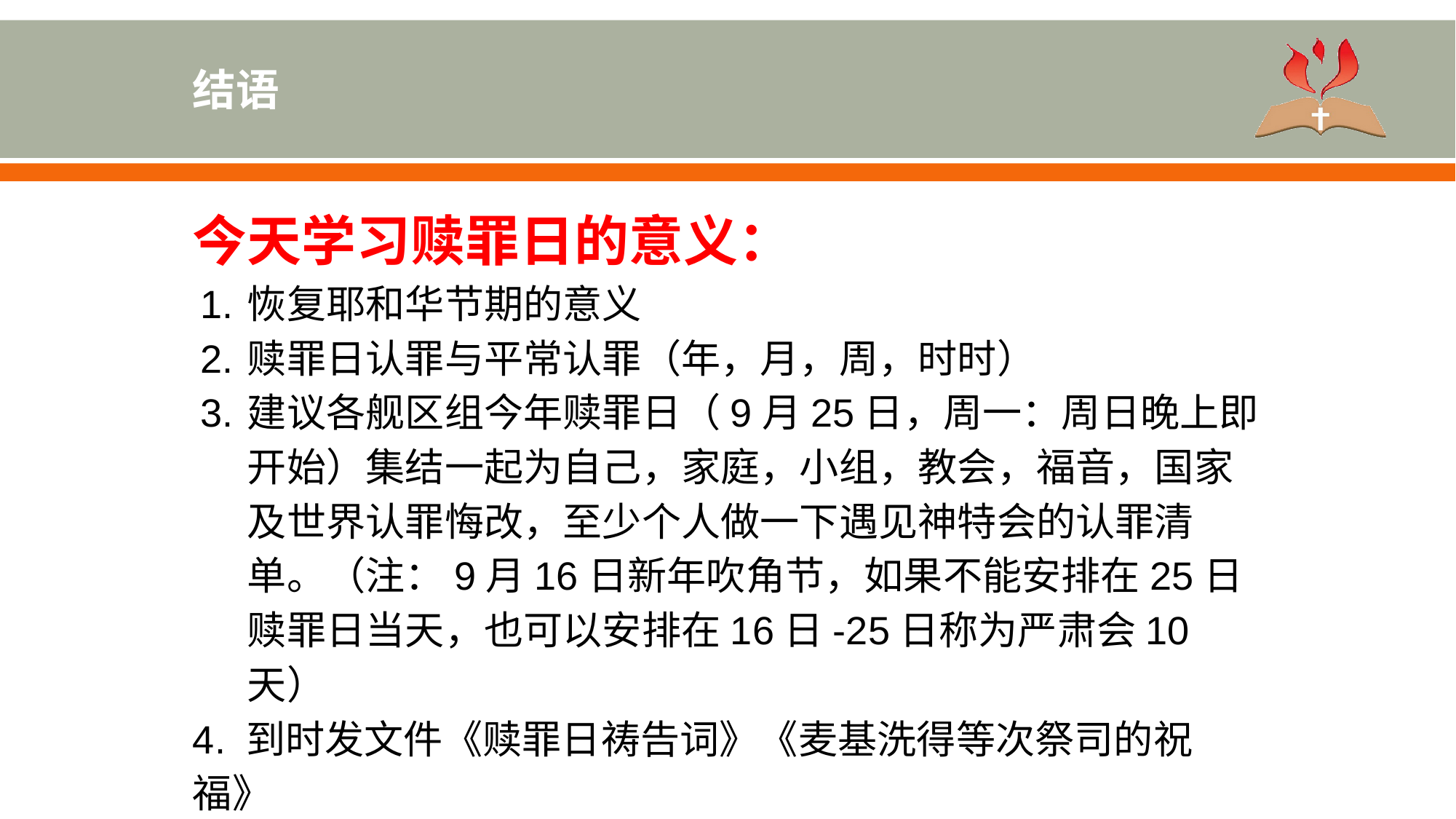

结语
今天学习赎罪日的意义：
恢复耶和华节期的意义
赎罪日认罪与平常认罪（年，月，周，时时）
建议各舰区组今年赎罪日（9月25日，周一：周日晚上即开始）集结一起为自己，家庭，小组，教会，福音，国家及世界认罪悔改，至少个人做一下遇见神特会的认罪清单。（注：9月16日新年吹角节，如果不能安排在25日赎罪日当天，也可以安排在16日-25日称为严肃会10天）
4. 到时发文件《赎罪日祷告词》《麦基洗得等次祭司的祝福》